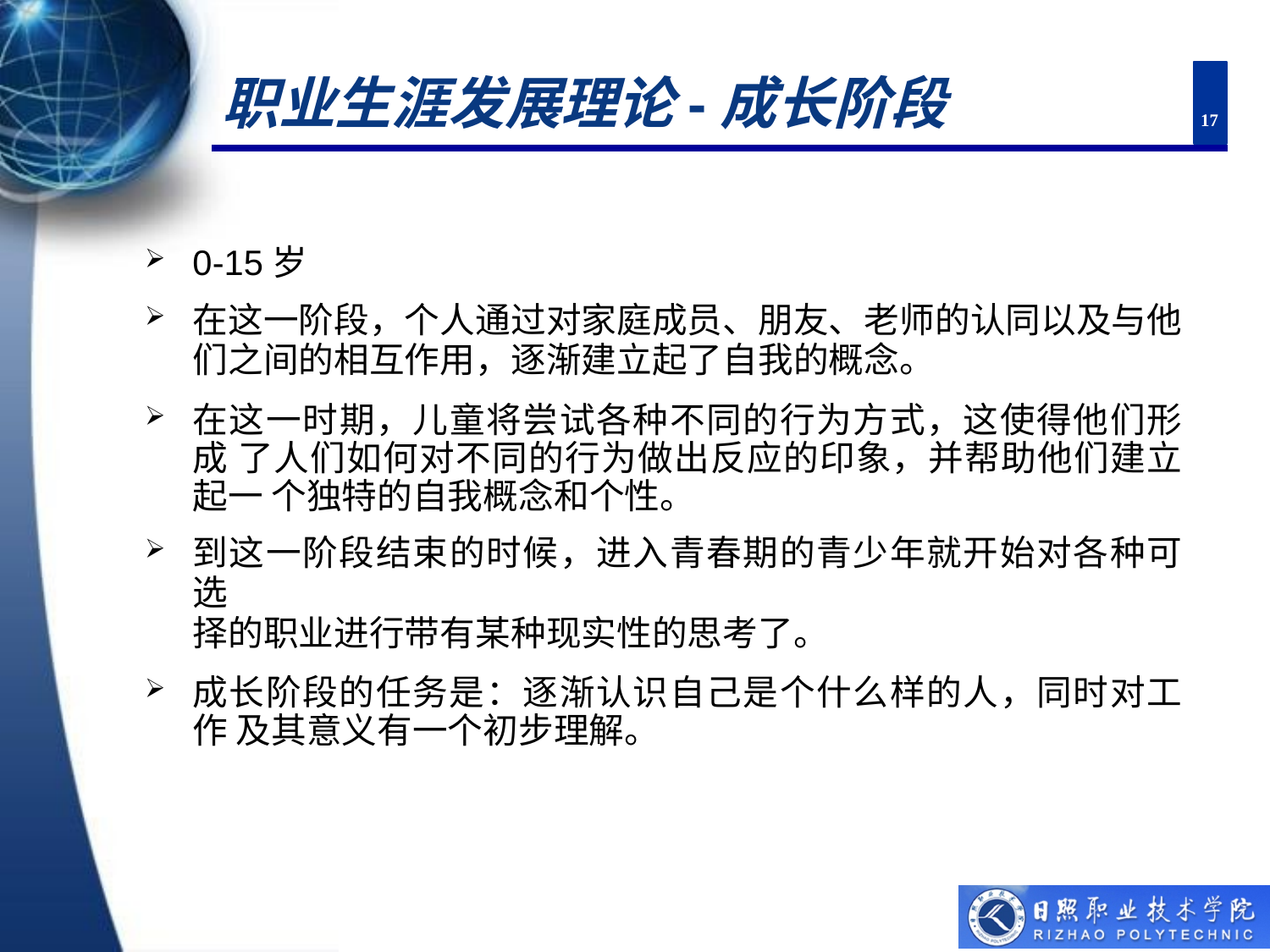

# 职业生涯发展理论-成长阶段
17
0-15岁
在这一阶段，个人通过对家庭成员、朋友、老师的认同以及与他
们之间的相互作用，逐渐建立起了自我的概念。
在这一时期，儿童将尝试各种不同的行为方式，这使得他们形成 了人们如何对不同的行为做出反应的印象，并帮助他们建立起一 个独特的自我概念和个性。
到这一阶段结束的时候，进入青春期的青少年就开始对各种可选
择的职业进行带有某种现实性的思考了。
成长阶段的任务是：逐渐认识自己是个什么样的人，同时对工作 及其意义有一个初步理解。